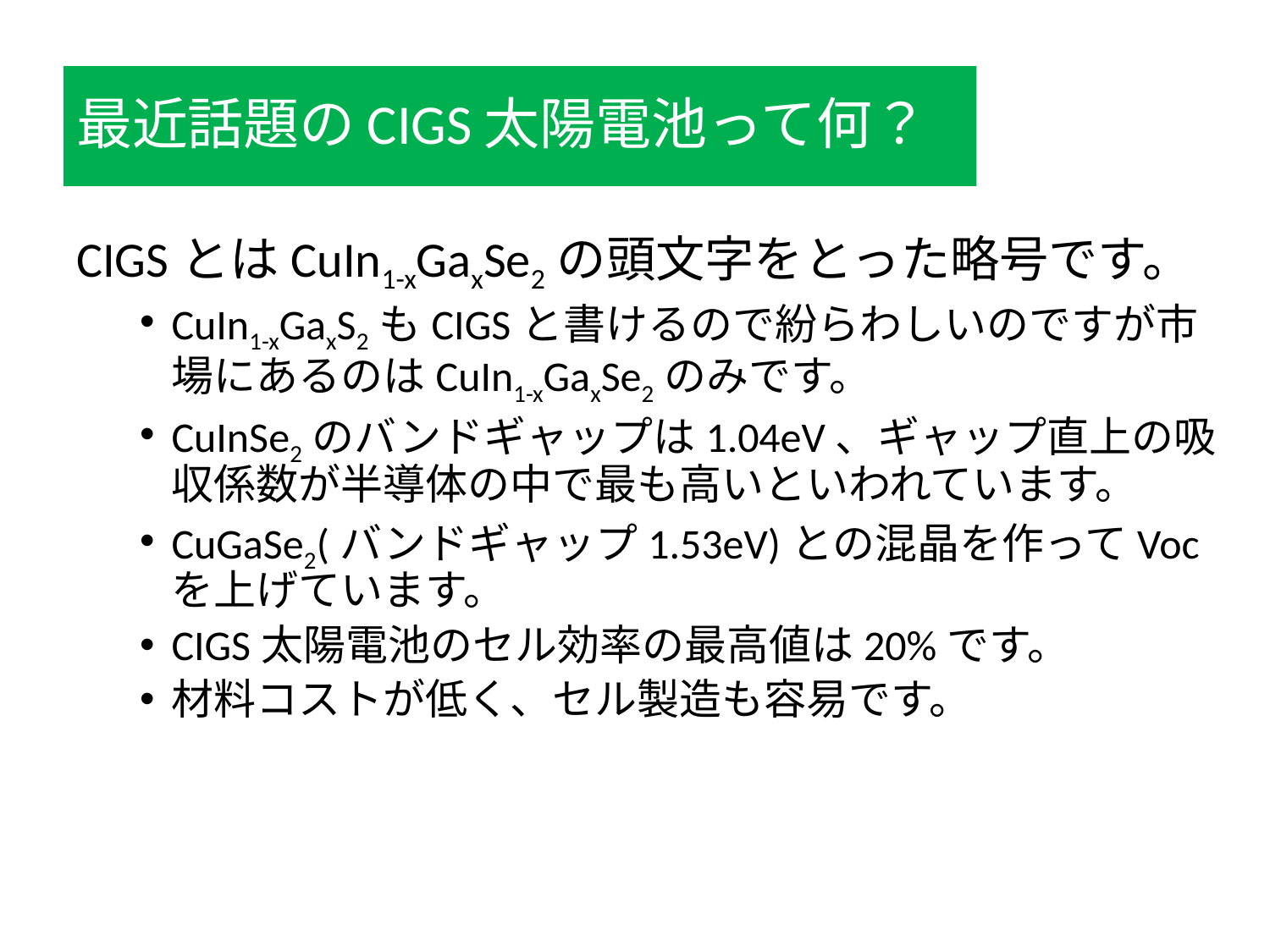

# 最近話題のCIGS太陽電池って何？
CIGSとはCuIn1-xGaxSe2の頭文字をとった略号です。
CuIn1-xGaxS2もCIGSと書けるので紛らわしいのですが市場にあるのはCuIn1-xGaxSe2のみです。
CuInSe2のバンドギャップは1.04eV、ギャップ直上の吸収係数が半導体の中で最も高いといわれています。
CuGaSe2(バンドギャップ1.53eV)との混晶を作ってVocを上げています。
CIGS太陽電池のセル効率の最高値は20%です。
材料コストが低く、セル製造も容易です。